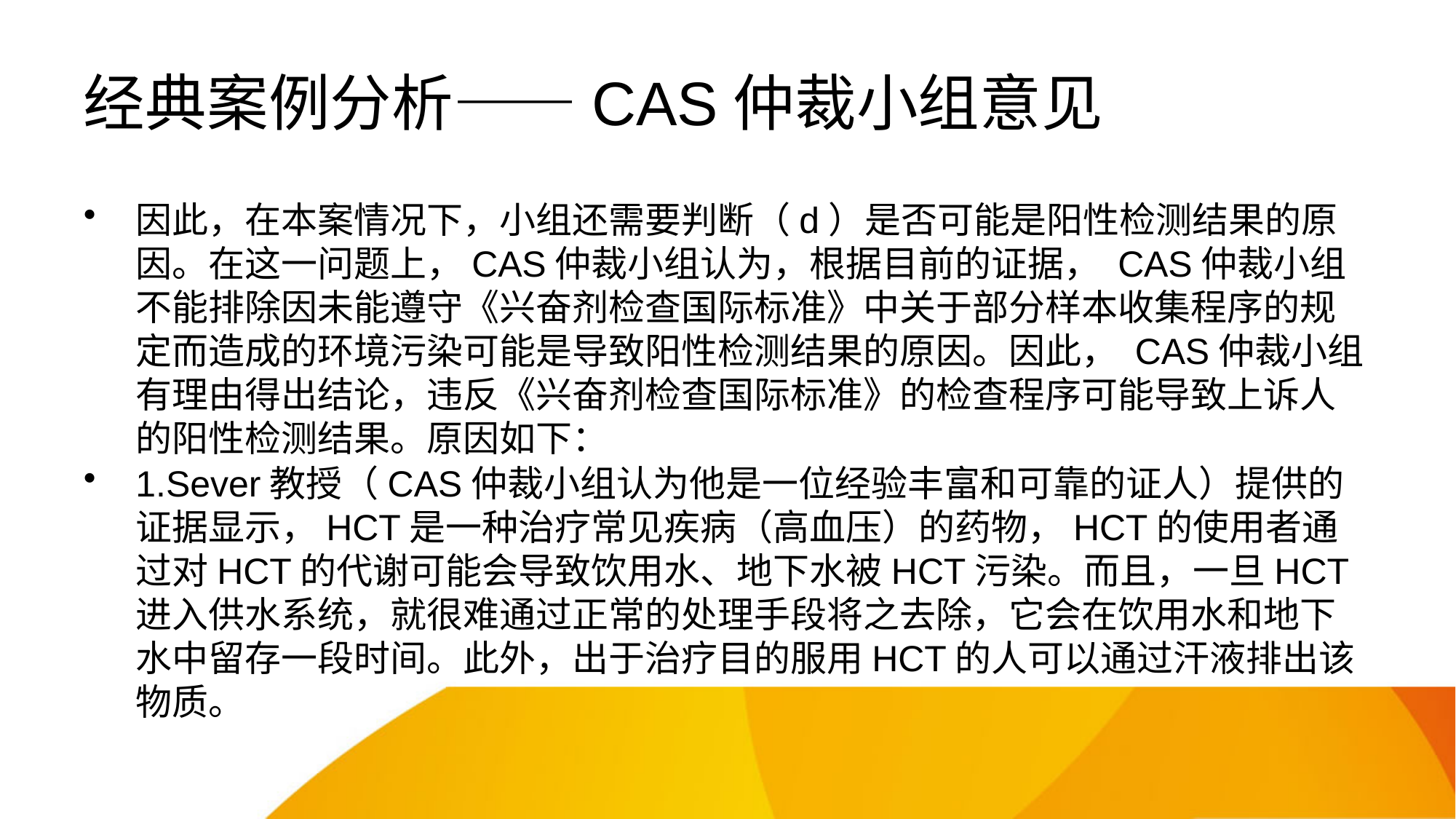

# 经典案例分析——CAS仲裁小组意见
因此，在本案情况下，小组还需要判断（d）是否可能是阳性检测结果的原因。在这一问题上，CAS仲裁小组认为，根据目前的证据， CAS仲裁小组不能排除因未能遵守《兴奋剂检查国际标准》中关于部分样本收集程序的规定而造成的环境污染可能是导致阳性检测结果的原因。因此， CAS仲裁小组有理由得出结论，违反《兴奋剂检查国际标准》的检查程序可能导致上诉人的阳性检测结果。原因如下：
1.Sever教授（CAS仲裁小组认为他是一位经验丰富和可靠的证人）提供的证据显示，HCT是一种治疗常见疾病（高血压）的药物，HCT的使用者通过对HCT的代谢可能会导致饮用水、地下水被HCT污染。而且，一旦HCT进入供水系统，就很难通过正常的处理手段将之去除，它会在饮用水和地下水中留存一段时间。此外，出于治疗目的服用HCT的人可以通过汗液排出该物质。